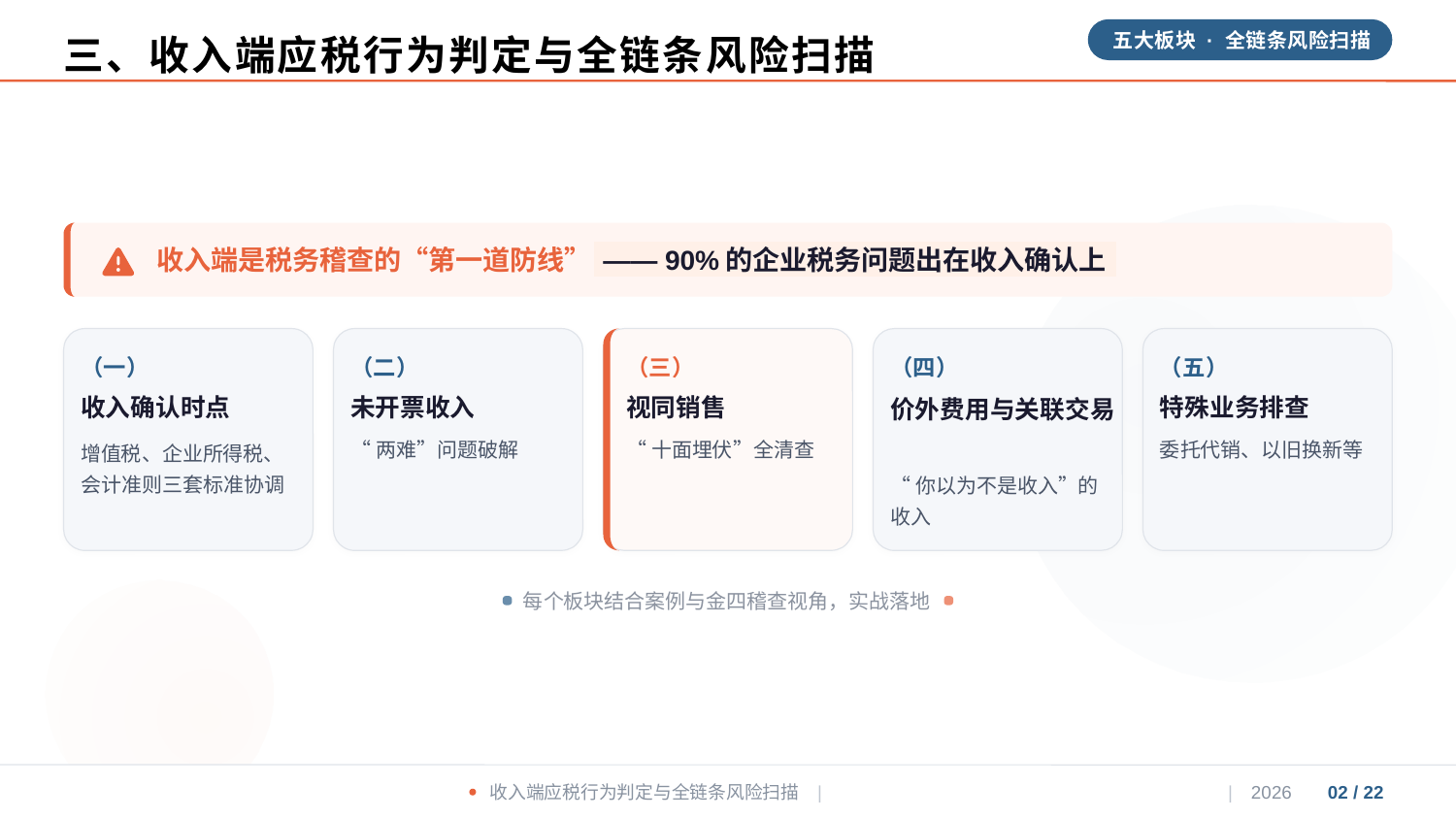

三、收入端应税行为判定与全链条风险扫描

五大板块 · 全链条风险扫描

收入端是税务稽查的“第一道防线”⁠⁠⁠⁠⁠⁠⁠⁠⁠⁠⁠⁠⁠⁠⁠⁠⁠⁠⁠⁠

—— 90%的企业税务问题出在收入确认上

（一）
（二）
（三）
（四）
（五）
收入确认时点
未开票收入
视同销售
特殊业务排查
价外费用与关联交易
增值税、企业所得税、会计准则三套标准协调
“两难”问题破解
“十面埋伏”全清查
委托代销、以旧换新等
“你以为不是收入”的收入

每个板块结合案例与金四稽查视角，实战落地

收入端应税行为判定与全链条风险扫描
|
|
2026
02 / 22